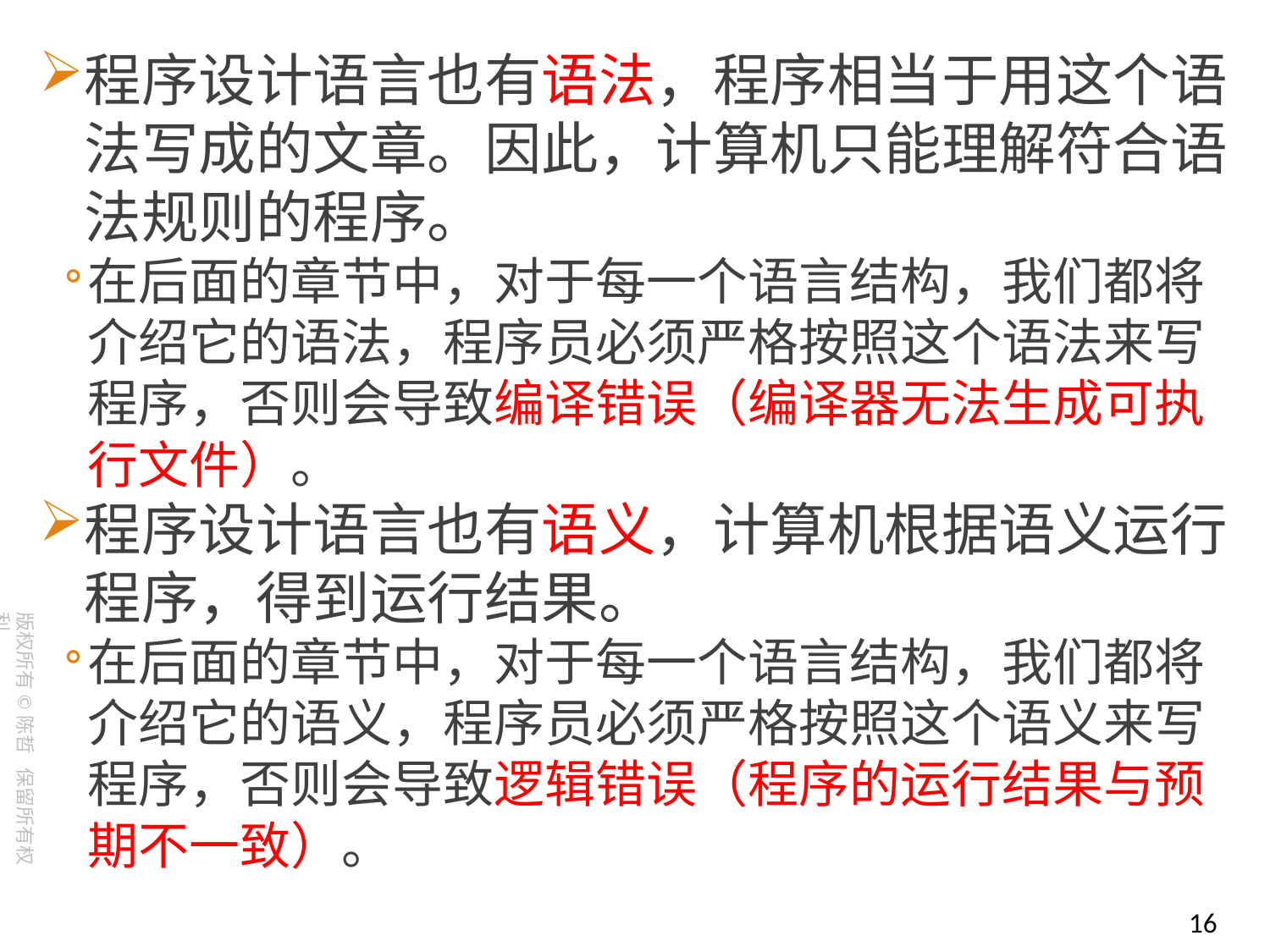

程序设计语言也有语法，程序相当于用这个语法写成的文章。因此，计算机只能理解符合语法规则的程序。
在后面的章节中，对于每一个语言结构，我们都将介绍它的语法，程序员必须严格按照这个语法来写程序，否则会导致编译错误（编译器无法生成可执行文件）。
程序设计语言也有语义，计算机根据语义运行程序，得到运行结果。
在后面的章节中，对于每一个语言结构，我们都将介绍它的语义，程序员必须严格按照这个语义来写程序，否则会导致逻辑错误（程序的运行结果与预期不一致）。

16